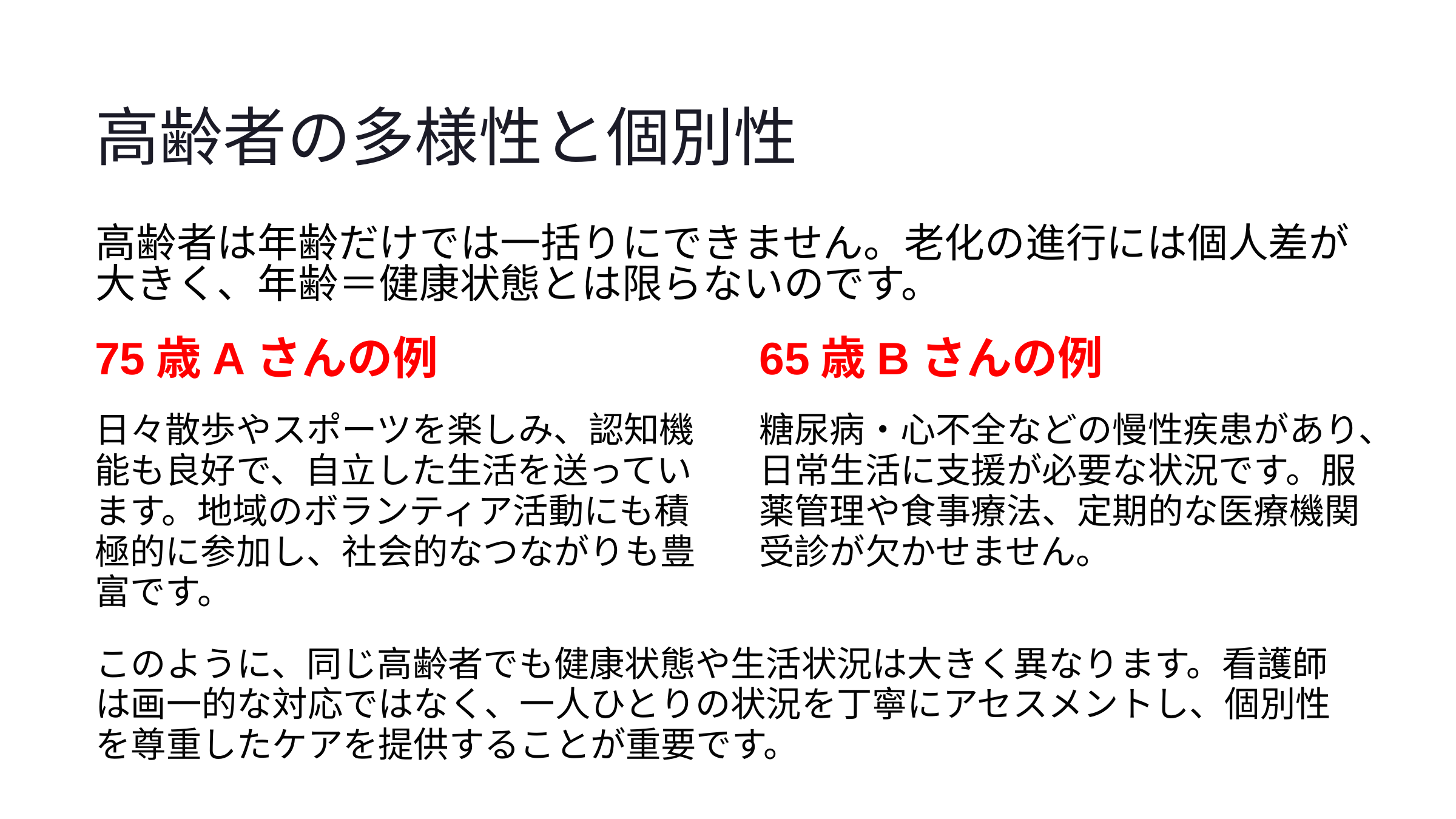

高齢者の多様性と個別性
高齢者は年齢だけでは一括りにできません。老化の進行には個人差が大きく、年齢＝健康状態とは限らないのです。
75歳Aさんの例
65歳Bさんの例
日々散歩やスポーツを楽しみ、認知機能も良好で、自立した生活を送っています。地域のボランティア活動にも積極的に参加し、社会的なつながりも豊富です。
糖尿病・心不全などの慢性疾患があり、日常生活に支援が必要な状況です。服薬管理や食事療法、定期的な医療機関受診が欠かせません。
このように、同じ高齢者でも健康状態や生活状況は大きく異なります。看護師は画一的な対応ではなく、一人ひとりの状況を丁寧にアセスメントし、個別性を尊重したケアを提供することが重要です。